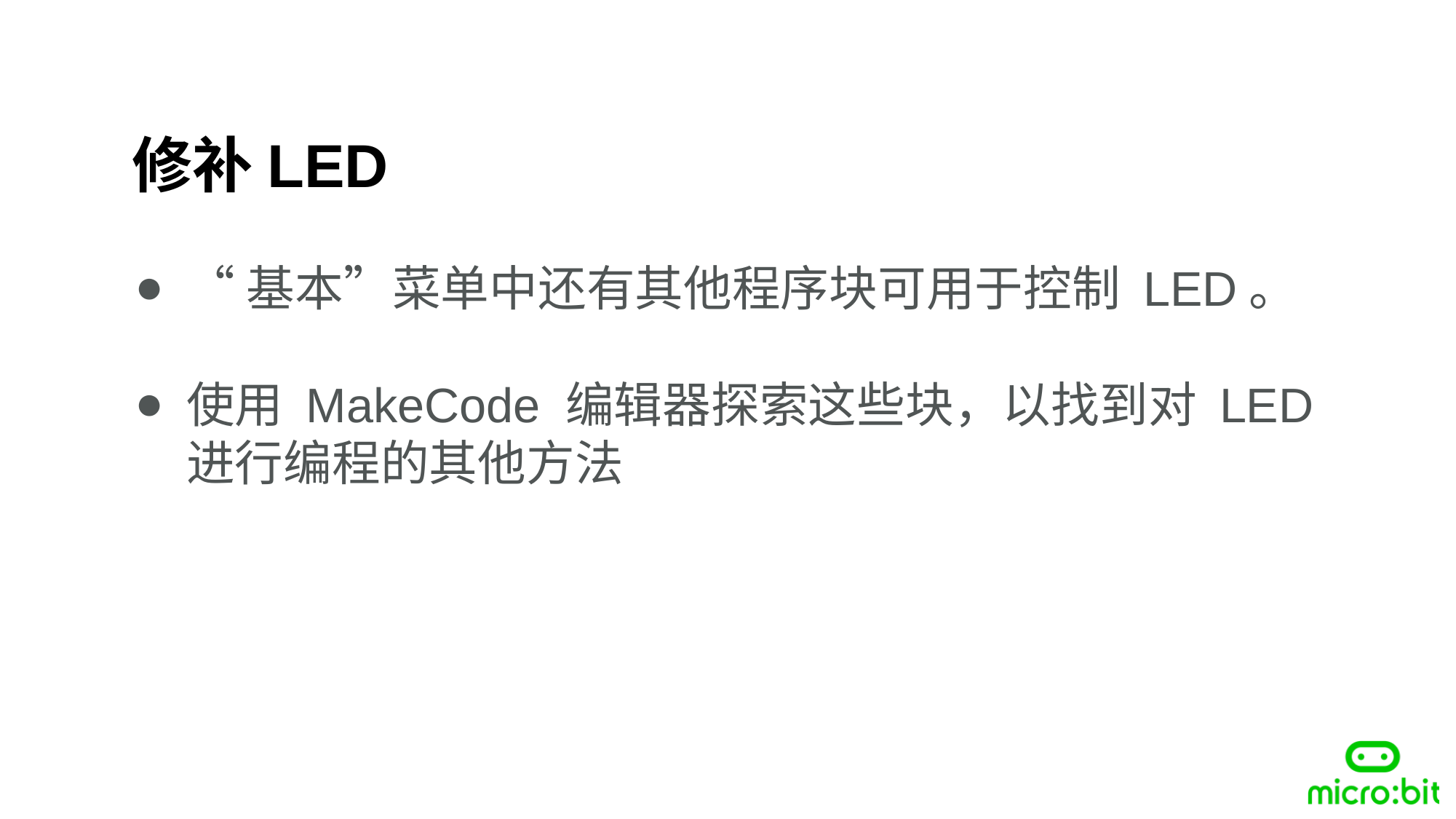

修补LED

“基本”菜单中还有其他程序块可用于控制 LED。

使用 MakeCode 编辑器探索这些块，以找到对 LED 进行编程的其他方法